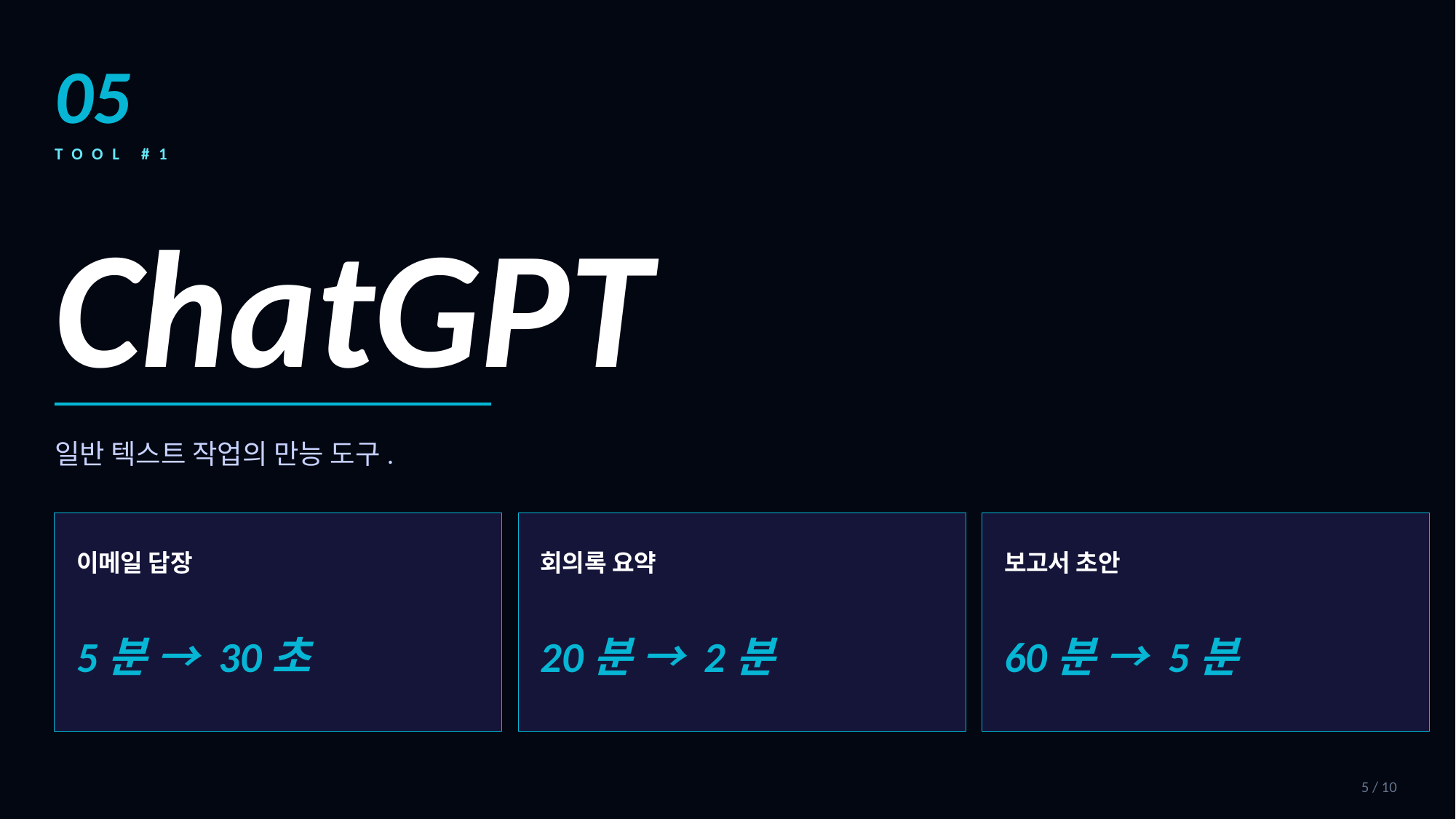

05
TOOL #1
ChatGPT

일반 텍스트 작업의 만능 도구.

이메일 답장
회의록 요약
보고서 초안
5분 → 30초
20분 → 2분
60분 → 5분
5 / 10